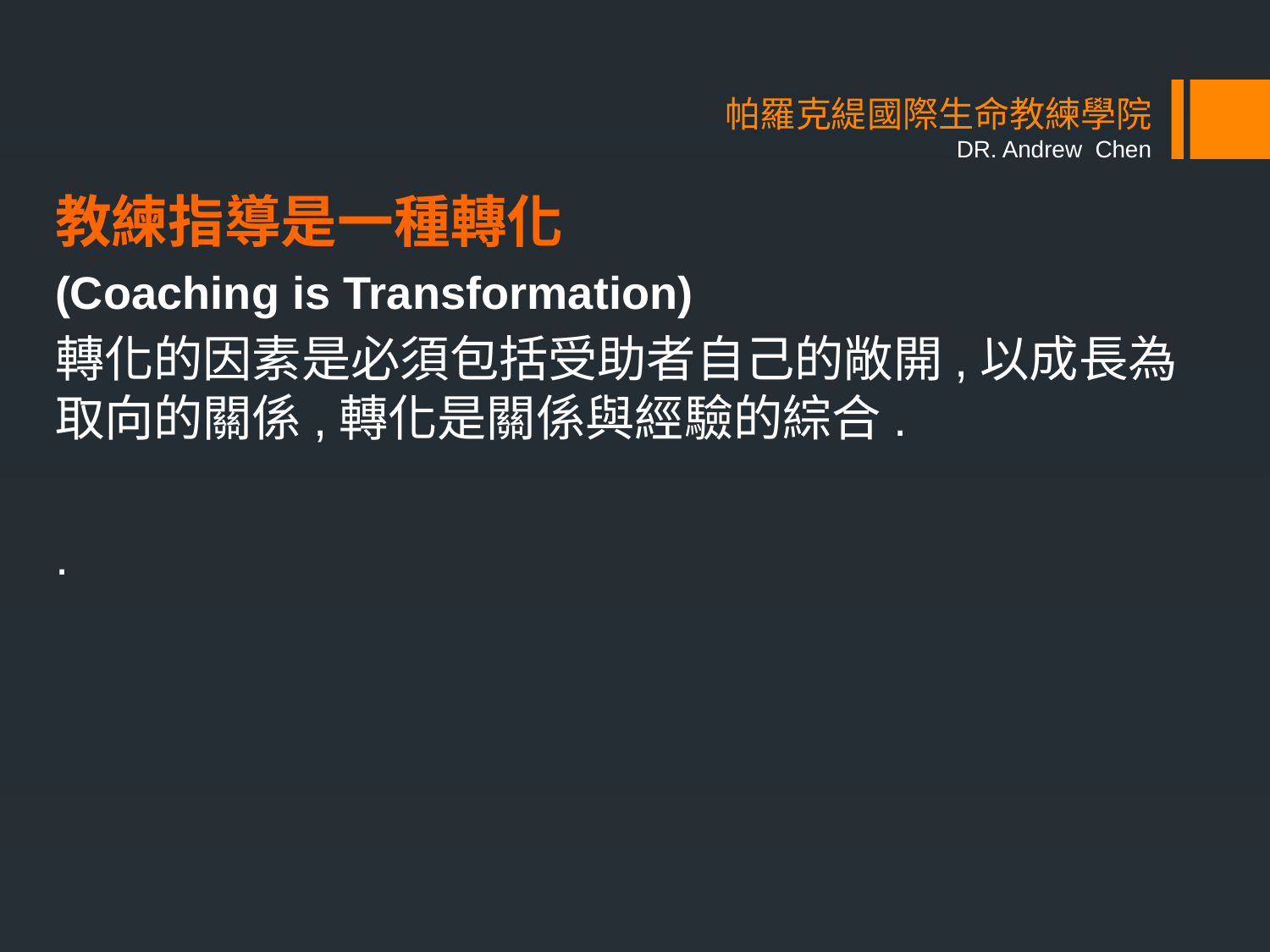

# 帕羅克緹國際生命教練學院 DR. Andrew  Chen
教練指導是一種轉化
(Coaching is Transformation)
轉化的因素是必須包括受助者自己的敞開,以成長為取向的關係,轉化是關係與經驗的綜合.

.